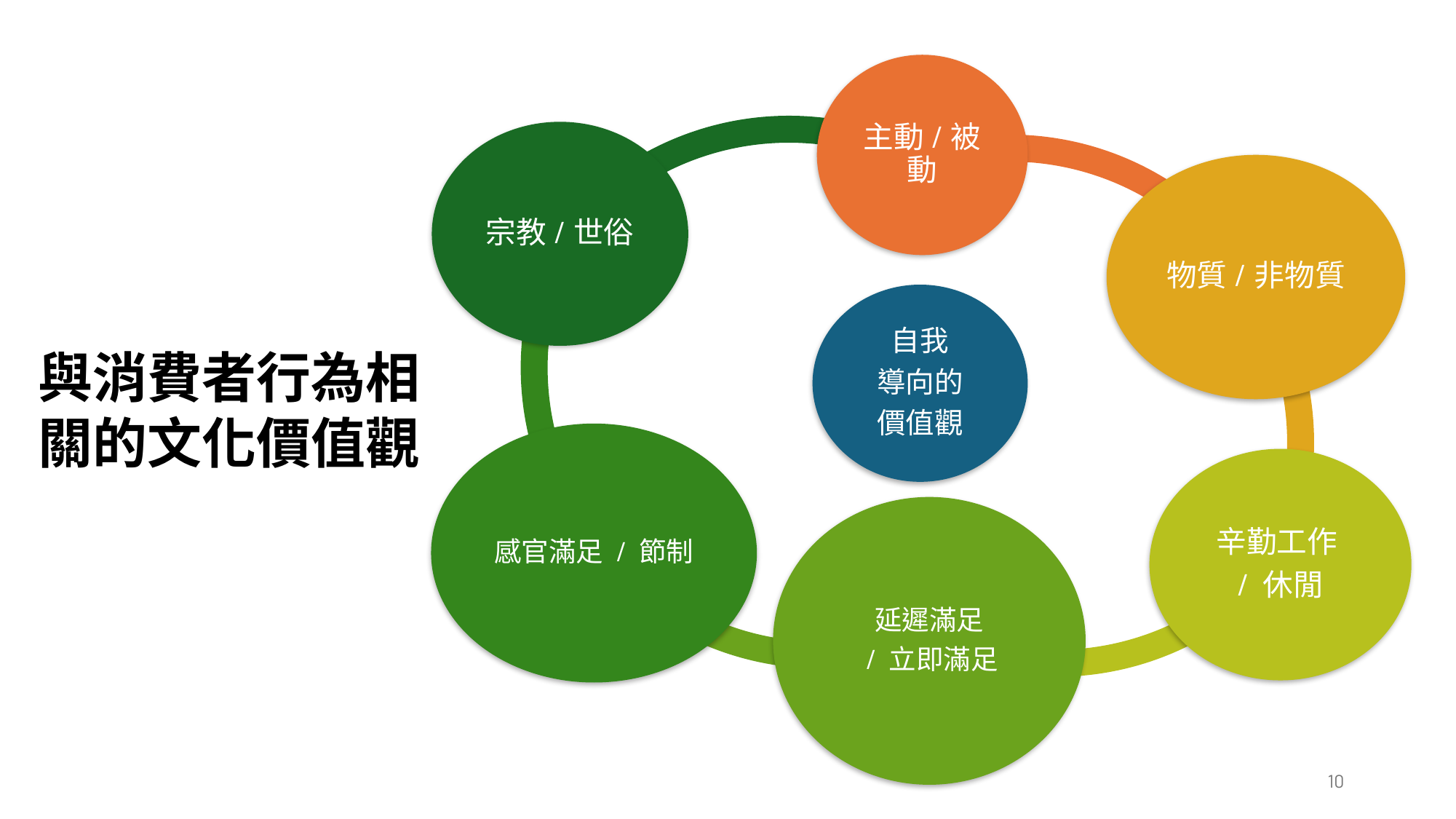

自我
導向的
價值觀
主動/被動
物質/非物質
辛勤工作
/ 休閒
延遲滿足
 / 立即滿足
感官滿足 / 節制
宗教/世俗
與消費者行為相關的文化價值觀
10